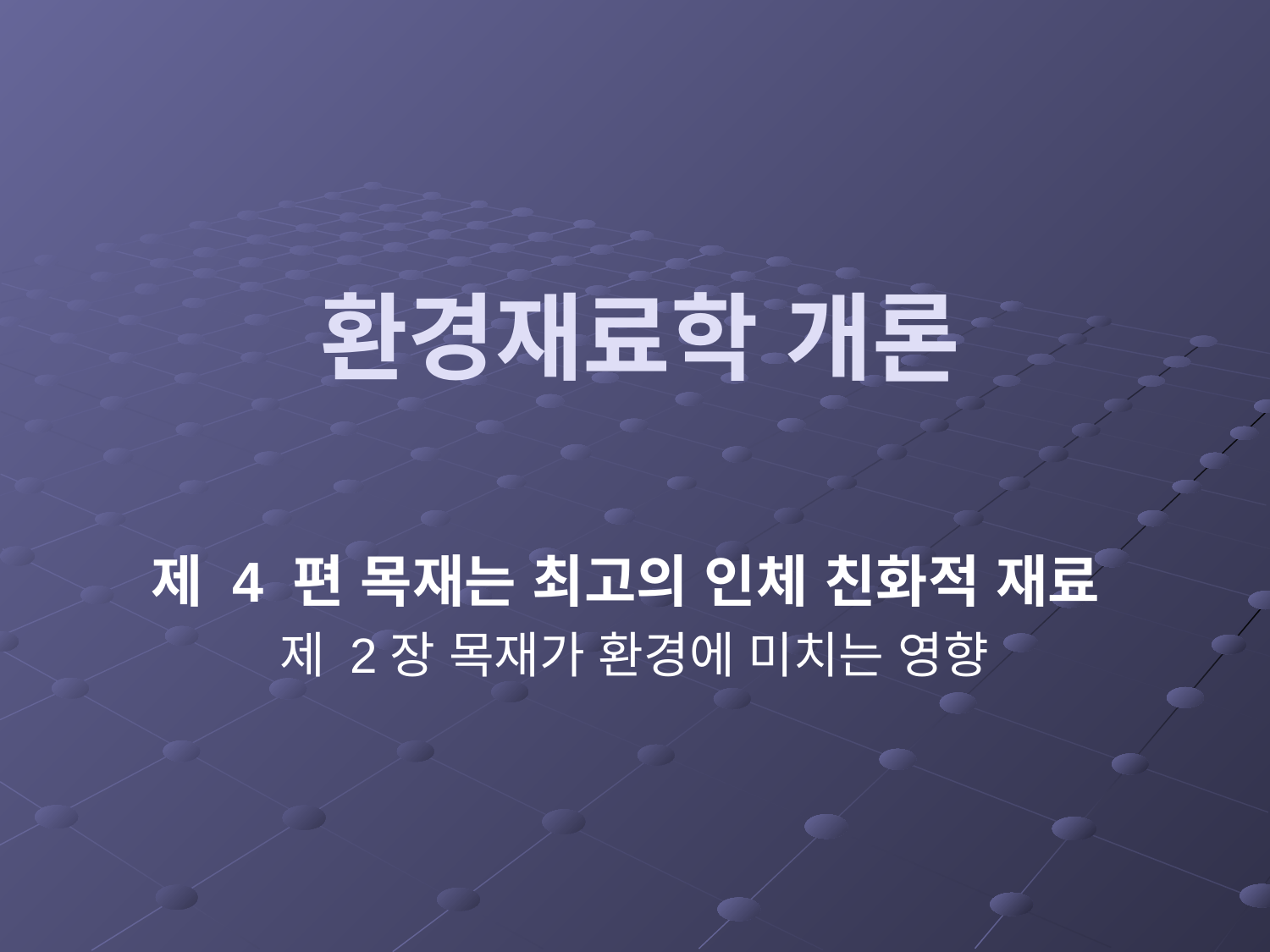

# 환경재료학 개론
제 4 편 목재는 최고의 인체 친화적 재료
제 2장 목재가 환경에 미치는 영향